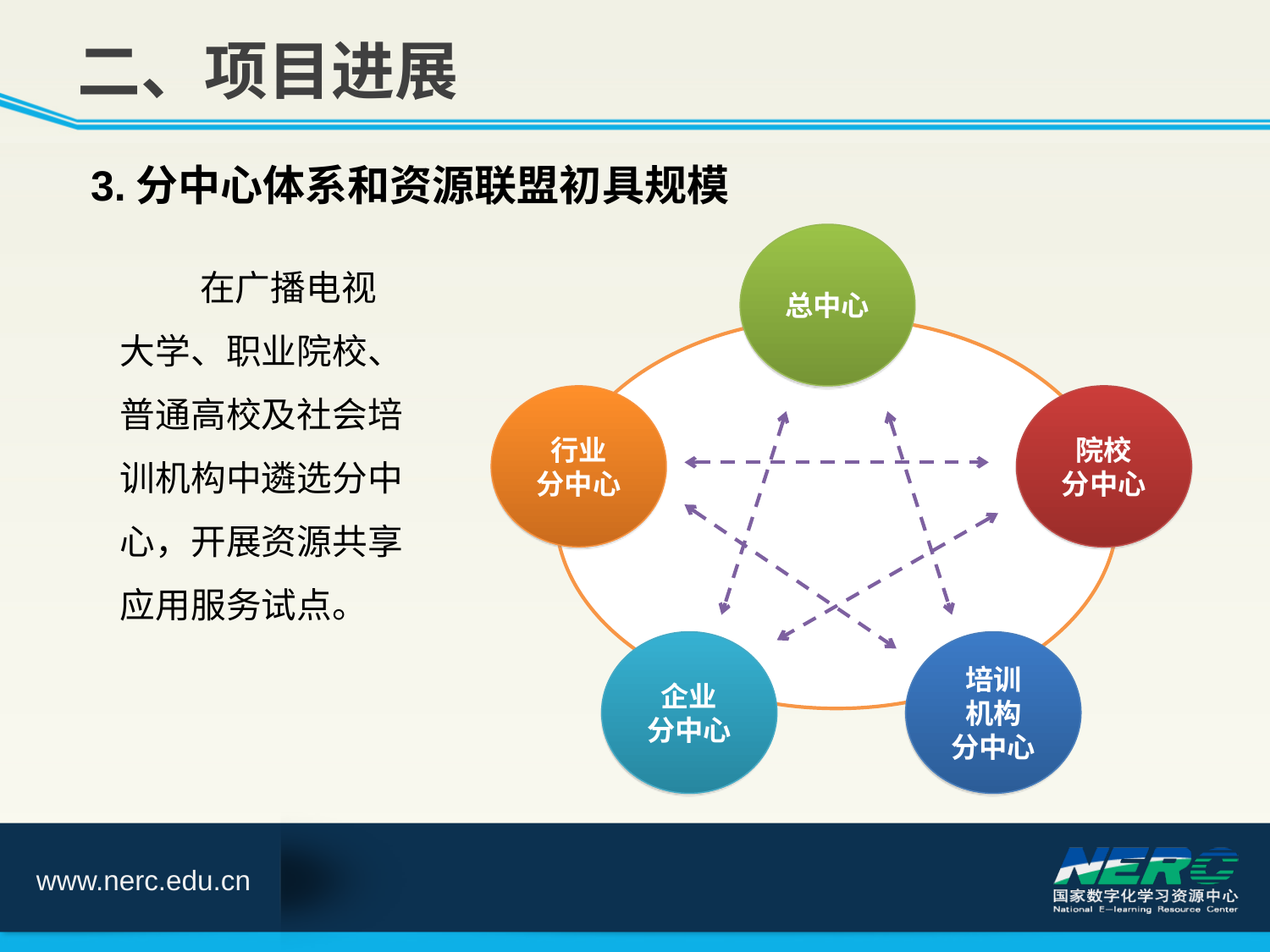

二、项目进展
3.分中心体系和资源联盟初具规模
总中心

行业
分中心
院校
分中心
企业
分中心
培训
机构
分中心
               在广播电视大学、职业院校、普通高校及社会培训机构中遴选分中心，开展资源共享应用服务试点。